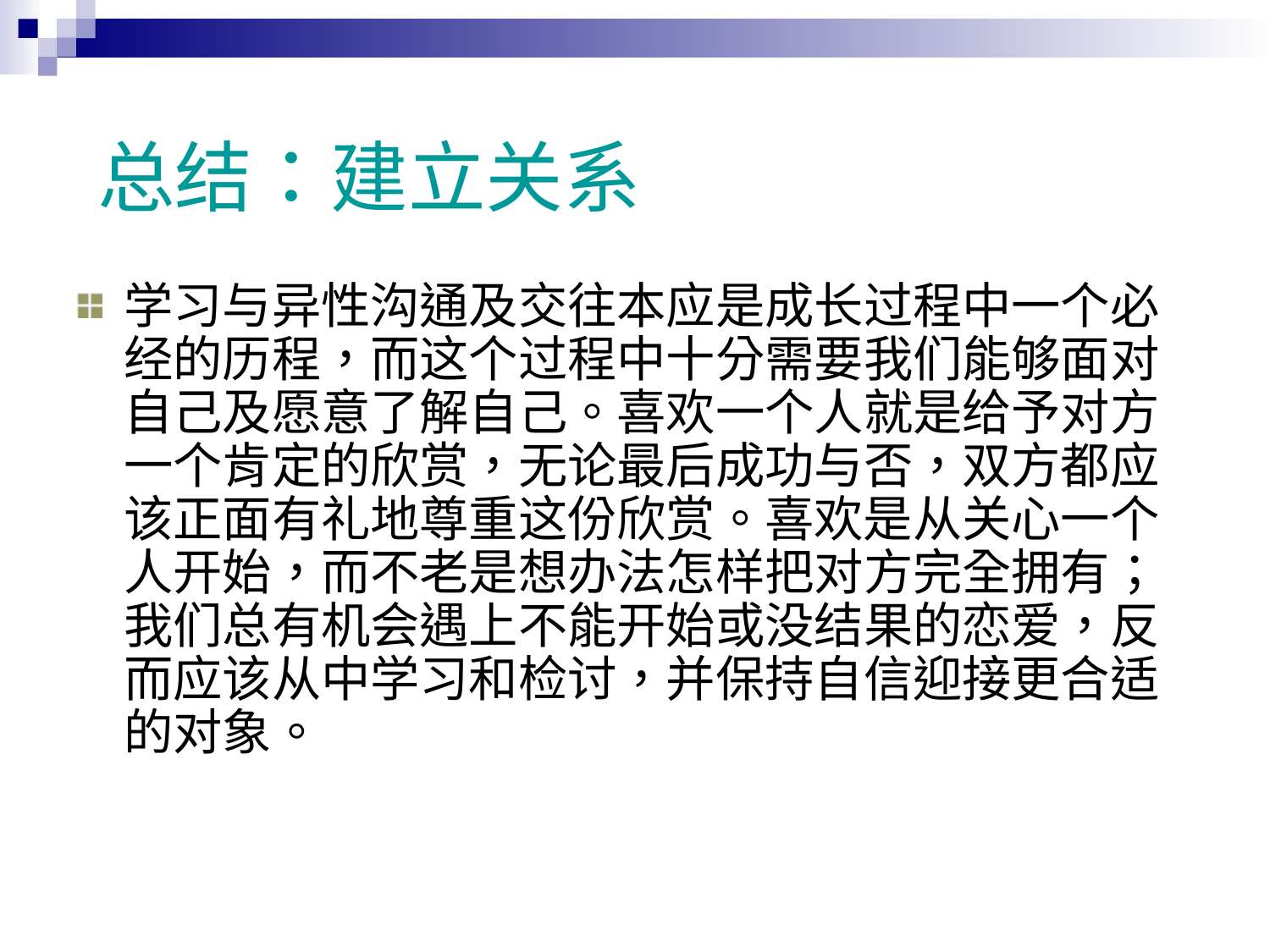

# 总结：建立关系
学习与异性沟通及交往本应是成长过程中一个必经的历程，而这个过程中十分需要我们能够面对自己及愿意了解自己。喜欢一个人就是给予对方一个肯定的欣赏，无论最后成功与否，双方都应该正面有礼地尊重这份欣赏。喜欢是从关心一个人开始，而不老是想办法怎样把对方完全拥有；我们总有机会遇上不能开始或没结果的恋爱，反而应该从中学习和检讨，并保持自信迎接更合适的对象。